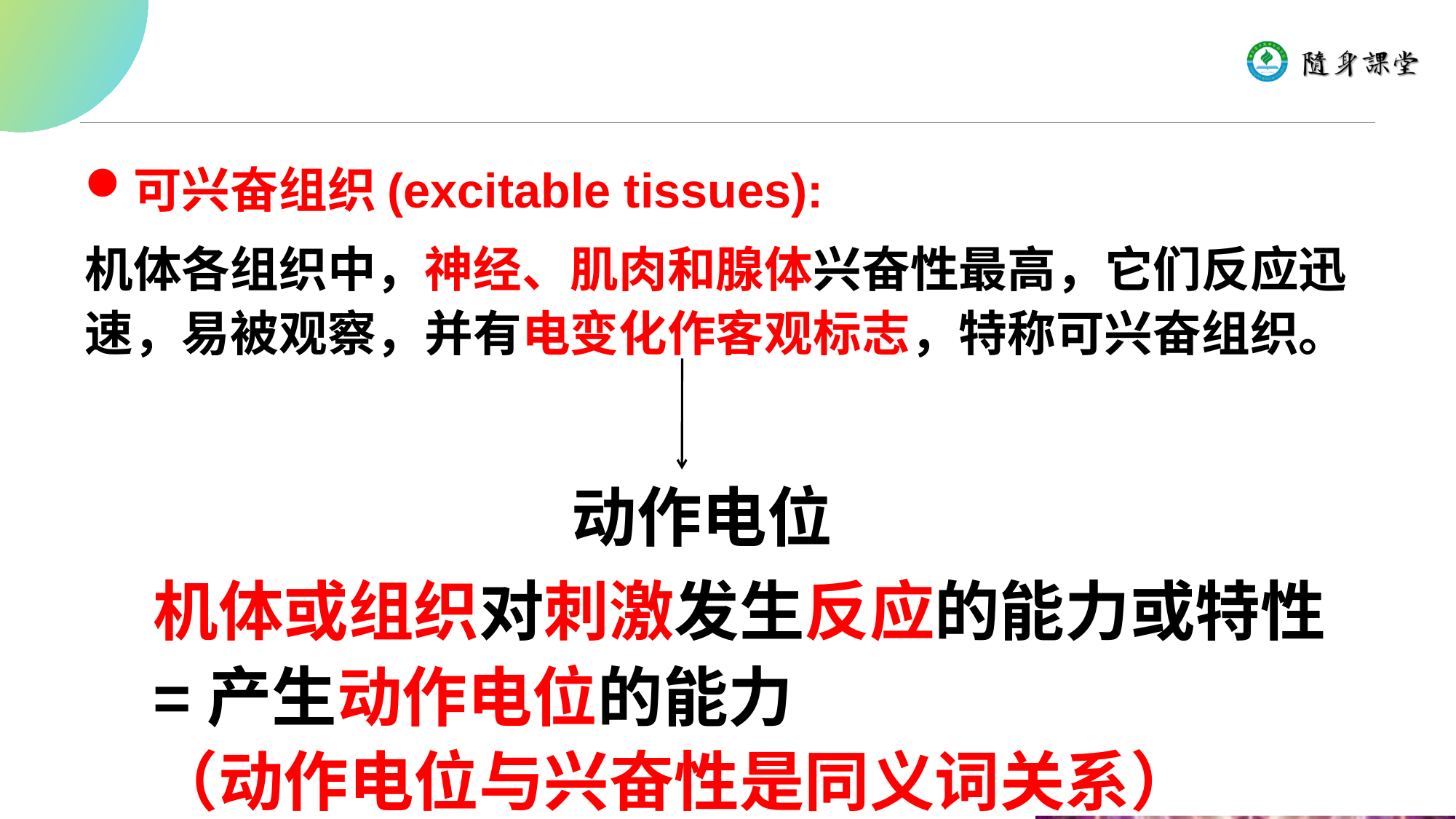

#
可兴奋组织(excitable tissues):
机体各组织中，神经、肌肉和腺体兴奋性最高，它们反应迅速，易被观察，并有电变化作客观标志，特称可兴奋组织。

动作电位

机体或组织对刺激发生反应的能力或特性
=产生动作电位的能力
（动作电位与兴奋性是同义词关系）